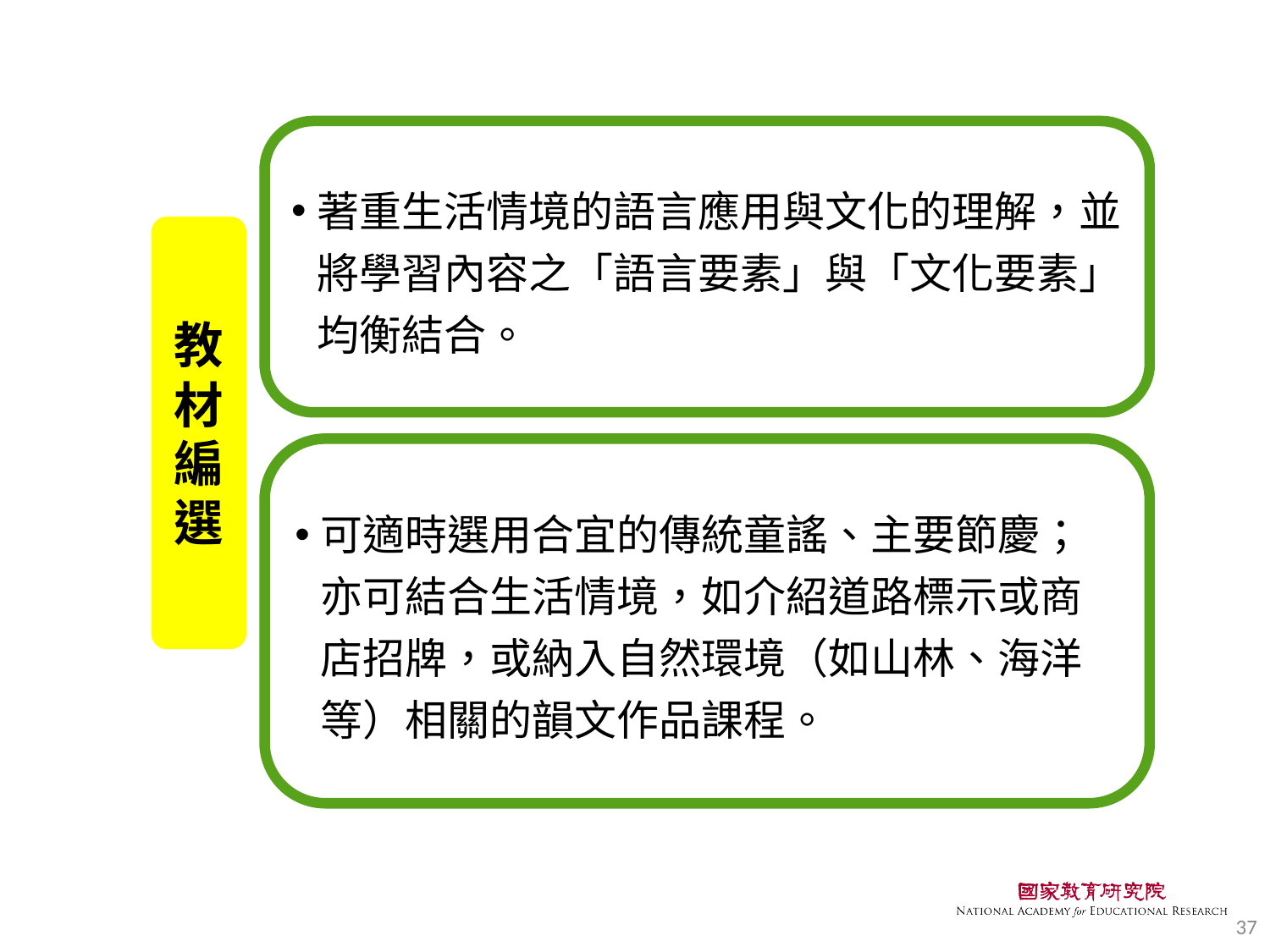

著重生活情境的語言應用與文化的理解，並將學習內容之「語言要素」與「文化要素」均衡結合。
教
材
編
選
可適時選用合宜的傳統童謠、主要節慶；亦可結合生活情境，如介紹道路標示或商店招牌，或納入自然環境（如山林、海洋等）相關的韻文作品課程。
37